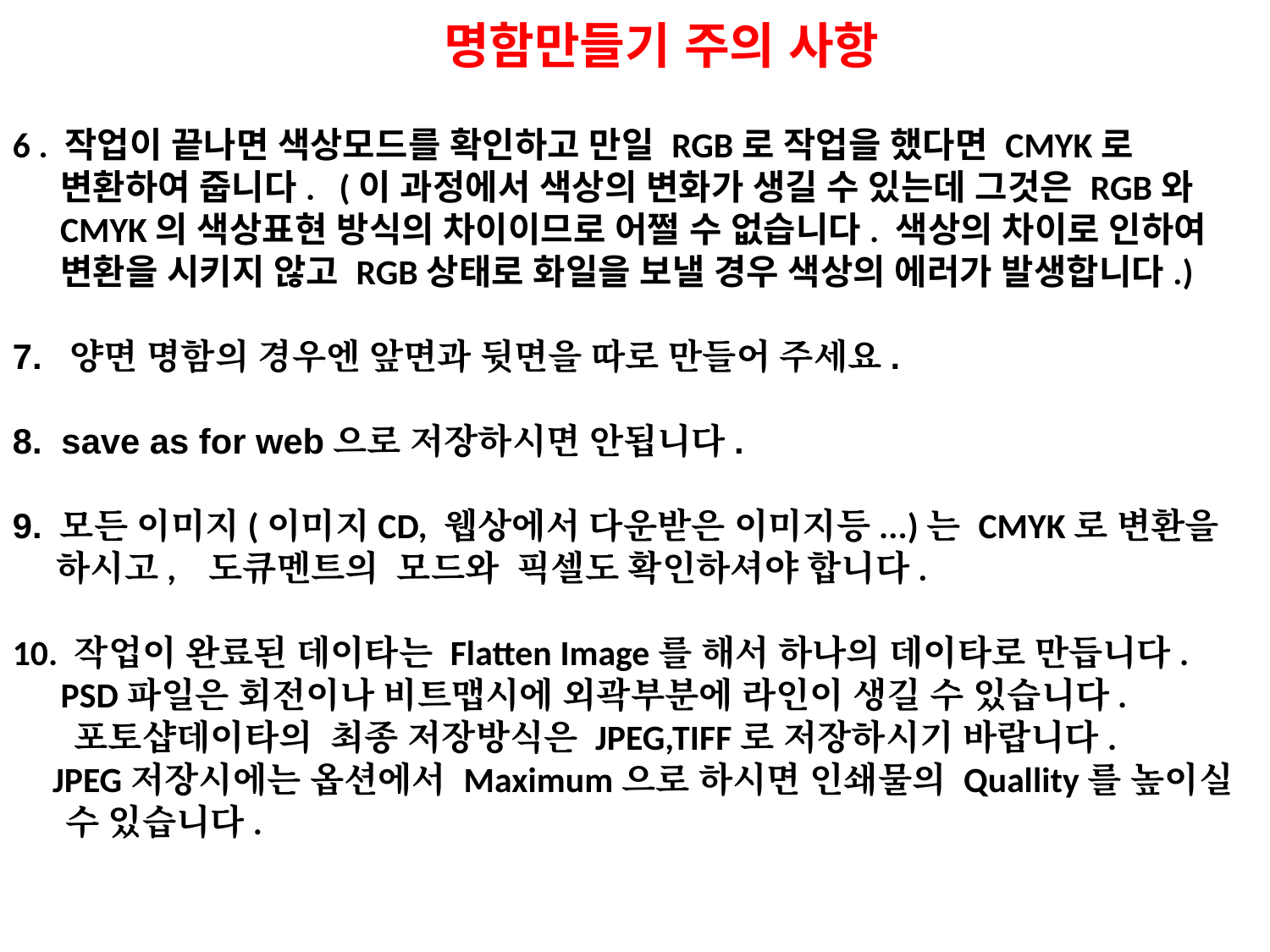

명함만들기 주의 사항
6 . 작업이 끝나면 색상모드를 확인하고 만일 RGB로 작업을 했다면 CMYK로 변환하여 줍니다.   (이 과정에서 색상의 변화가 생길 수 있는데 그것은 RGB와 CMYK의 색상표현 방식의 차이이므로 어쩔 수 없습니다. 색상의 차이로 인하여 변환을 시키지 않고 RGB상태로 화일을 보낼 경우 색상의 에러가 발생합니다.)

7.  양면 명함의 경우엔 앞면과 뒷면을 따로 만들어 주세요.

8.  save as for web으로 저장하시면 안됩니다.

9. 모든 이미지(이미지CD, 웹상에서 다운받은 이미지등...)는 CMYK로 변환을
    하시고,   도큐멘트의  모드와  픽셀도 확인하셔야 합니다.

10. 작업이 완료된 데이타는 Flatten Image를 해서 하나의 데이타로 만듭니다.
      PSD파일은 회전이나 비트맵시에 외곽부분에 라인이 생길 수 있습니다.
      포토샵데이타의  최종 저장방식은 JPEG,TIFF로 저장하시기 바랍니다.
     JPEG저장시에는 옵션에서 Maximum으로 하시면 인쇄물의 Quallity를 높이실
     수 있습니다.